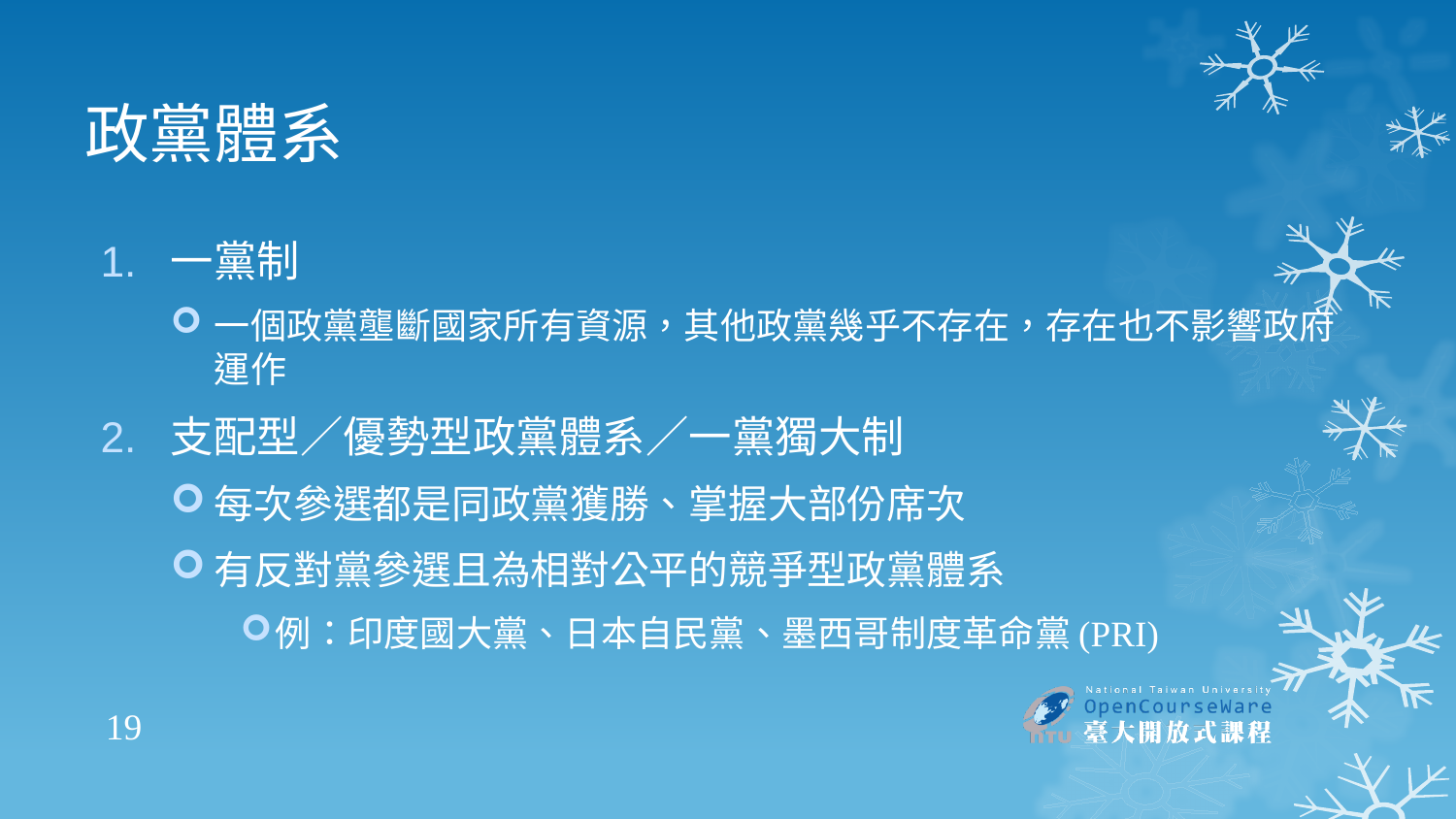

# 政黨體系
一黨制
一個政黨壟斷國家所有資源，其他政黨幾乎不存在，存在也不影響政府運作
支配型／優勢型政黨體系／一黨獨大制
每次參選都是同政黨獲勝、掌握大部份席次
有反對黨參選且為相對公平的競爭型政黨體系
例：印度國大黨、日本自民黨、墨西哥制度革命黨(PRI)
19